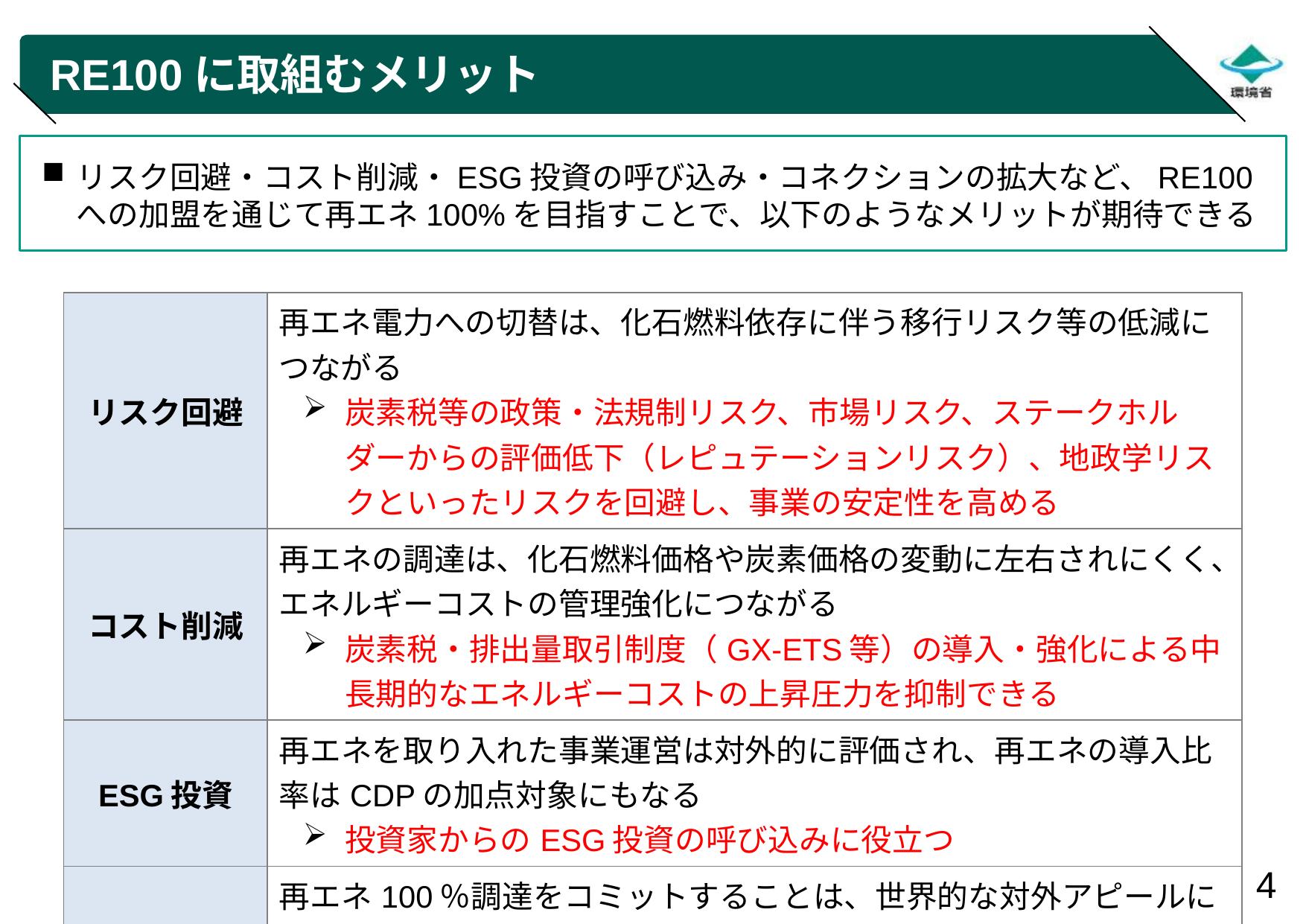

# RE100に取組むメリット
リスク回避・コスト削減・ESG投資の呼び込み・コネクションの拡大など、RE100への加盟を通じて再エネ100%を目指すことで、以下のようなメリットが期待できる
| リスク回避 | 再エネ電力への切替は、化石燃料依存に伴う移行リスク等の低減につながる 炭素税等の政策・法規制リスク、市場リスク、ステークホルダーからの評価低下（レピュテーションリスク）、地政学リスクといったリスクを回避し、事業の安定性を高める |
| --- | --- |
| コスト削減 | 再エネの調達は、化石燃料価格や炭素価格の変動に左右されにくく、エネルギーコストの管理強化につながる 炭素税・排出量取引制度（GX-ETS等）の導入・強化による中長期的なエネルギーコストの上昇圧力を抑制できる |
| ESG投資 | 再エネを取り入れた事業運営は対外的に評価され、再エネの導入比率はCDPの加点対象にもなる 投資家からのESG投資の呼び込みに役立つ |
| コネクション | 再エネ100％調達をコミットすることは、世界的な対外アピールになる 世界中の企業と情報交換できる他、新たな供給側企業と出会えることも |